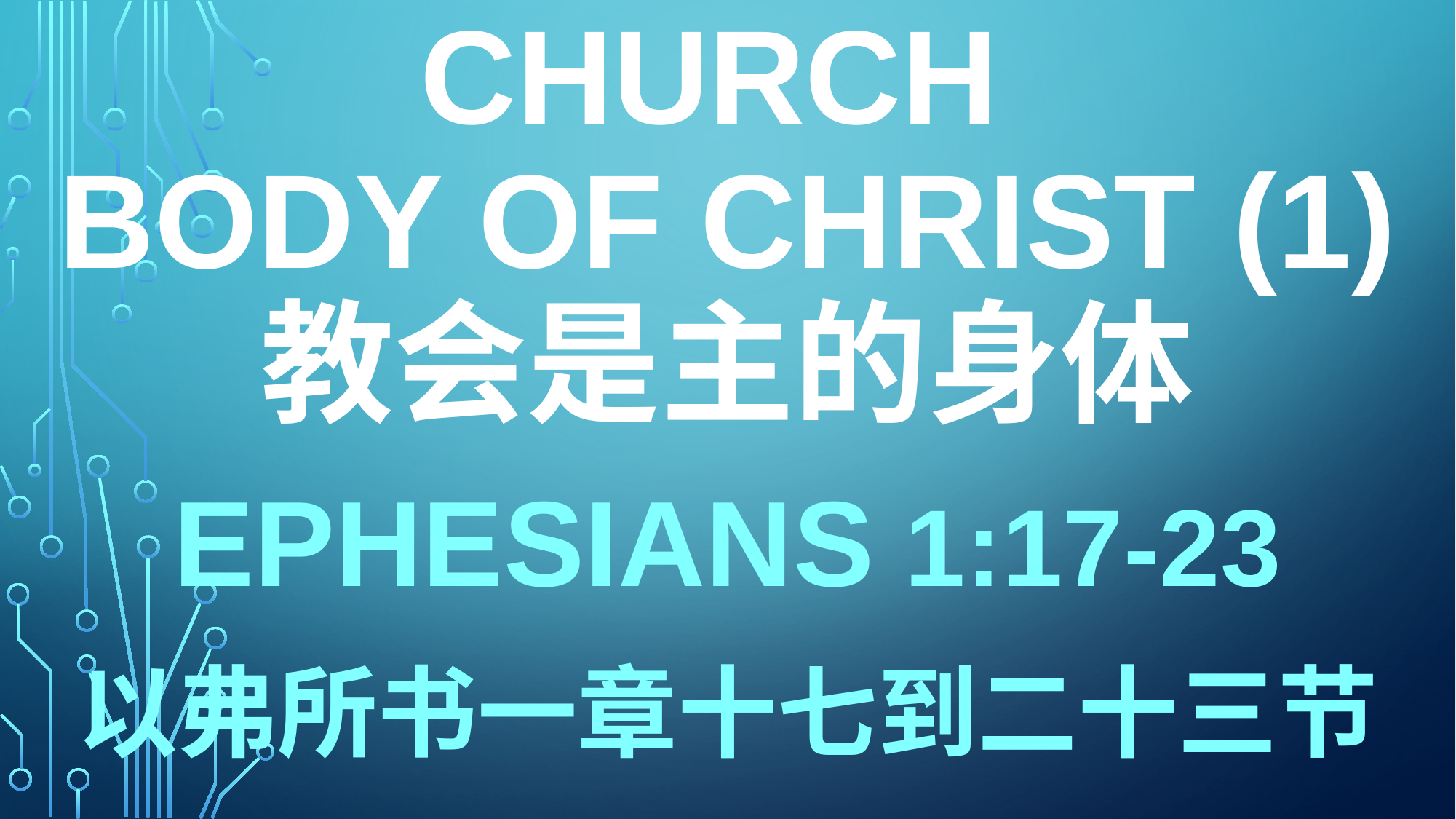

# CHURCH BODY OF CHRIST (1) 教会是主的身体
EPHESIANS 1:17-23
以弗所书一章十七到二十三节